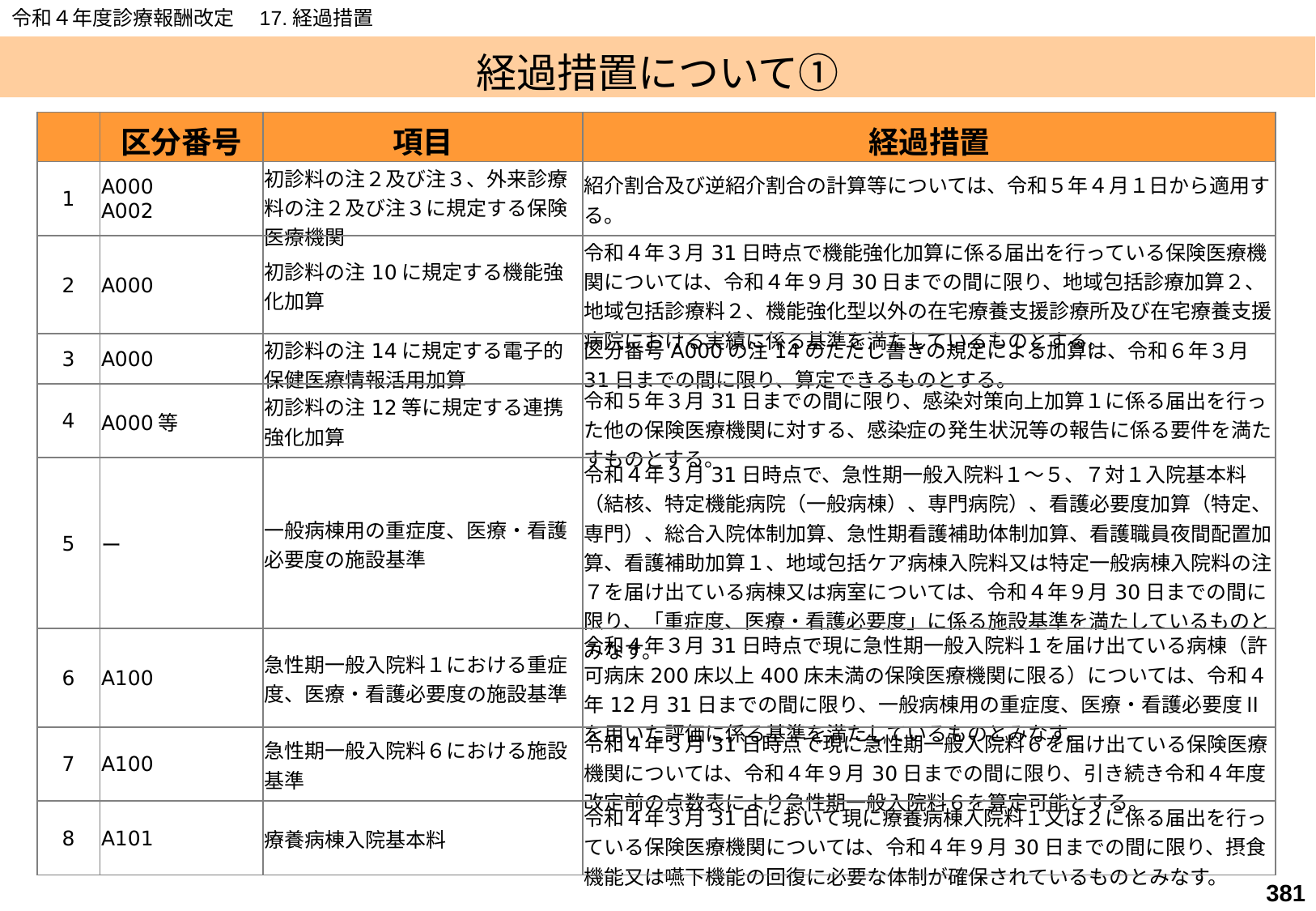

令和４年度診療報酬改定　17.経過措置
# 経過措置について①
|  | 区分番号 | 項目 | 経過措置 |
| --- | --- | --- | --- |
| 1 | A000 A002 | 初診料の注２及び注３、外来診療料の注２及び注３に規定する保険医療機関 | 紹介割合及び逆紹介割合の計算等については、令和５年４月１日から適用する。 |
| 2 | A000 | 初診料の注10に規定する機能強化加算 | 令和４年３月31日時点で機能強化加算に係る届出を行っている保険医療機関については、令和４年９月30日までの間に限り、地域包括診療加算２、地域包括診療料２、機能強化型以外の在宅療養支援診療所及び在宅療養支援病院における実績に係る基準を満たしているものとする。 |
| 3 | A000 | 初診料の注14に規定する電子的保健医療情報活用加算 | 区分番号A000の注14のただし書きの規定による加算は、令和６年３月31日までの間に限り、算定できるものとする。 |
| 4 | A000等 | 初診料の注12等に規定する連携強化加算 | 令和５年３月31日までの間に限り、感染対策向上加算１に係る届出を行った他の保険医療機関に対する、感染症の発生状況等の報告に係る要件を満たすものとする。 |
| 5 | ー | 一般病棟用の重症度、医療・看護必要度の施設基準 | 令和４年３月31日時点で、急性期一般入院料１～５、７対１入院基本料（結核、特定機能病院（一般病棟）、専門病院）、看護必要度加算（特定、専門）、総合入院体制加算、急性期看護補助体制加算、看護職員夜間配置加算、看護補助加算１、地域包括ケア病棟入院料又は特定一般病棟入院料の注７を届け出ている病棟又は病室については、令和４年９月30日までの間に限り、「重症度、医療・看護必要度」に係る施設基準を満たしているものとみなす。 |
| 6 | A100 | 急性期一般入院料１における重症度、医療・看護必要度の施設基準 | 令和４年３月31日時点で現に急性期一般入院料１を届け出ている病棟（許可病床200床以上400床未満の保険医療機関に限る）については、令和４年12月31日までの間に限り、一般病棟用の重症度、医療・看護必要度Ⅱを用いた評価に係る基準を満たしているものとみなす。 |
| 7 | A100 | 急性期一般入院料６における施設基準 | 令和４年３月31日時点で現に急性期一般入院料６を届け出ている保険医療機関については、令和４年９月30日までの間に限り、引き続き令和４年度改定前の点数表により急性期一般入院料６を算定可能とする。 |
| 8 | A101 | 療養病棟入院基本料 | 令和４年３月31日において現に療養病棟入院料１又は２に係る届出を行っている保険医療機関については、令和４年９月30日までの間に限り、摂食機能又は嚥下機能の回復に必要な体制が確保されているものとみなす。 |